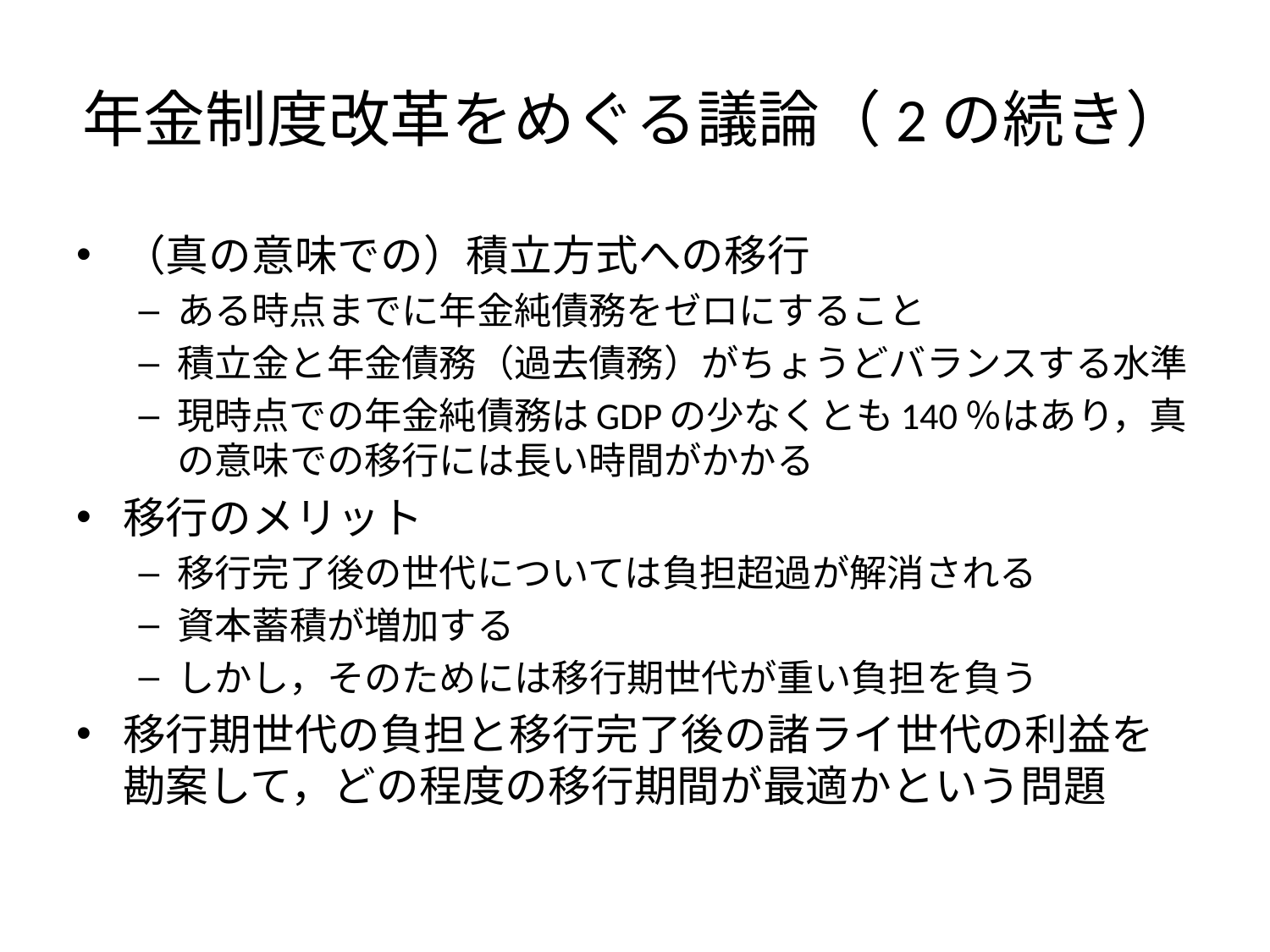

# 年金制度改革をめぐる議論（2の続き）
（真の意味での）積立方式への移行
ある時点までに年金純債務をゼロにすること
積立金と年金債務（過去債務）がちょうどバランスする水準
現時点での年金純債務はGDPの少なくとも140％はあり，真の意味での移行には長い時間がかかる
移行のメリット
移行完了後の世代については負担超過が解消される
資本蓄積が増加する
しかし，そのためには移行期世代が重い負担を負う
移行期世代の負担と移行完了後の諸ライ世代の利益を勘案して，どの程度の移行期間が最適かという問題